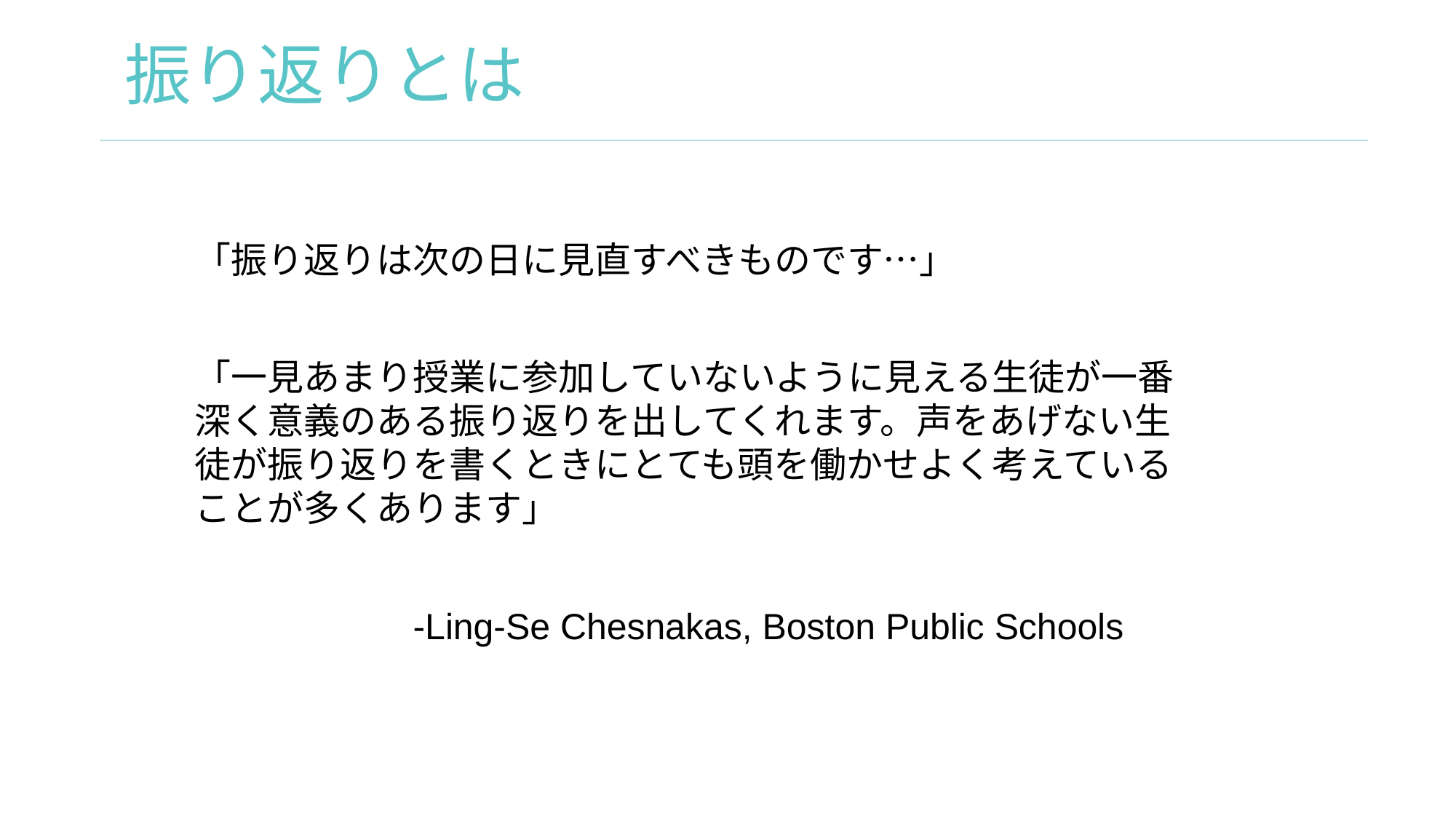

# 振り返りとは
「振り返りは次の日に見直すべきものです…」

「一見あまり授業に参加していないように見える生徒が一番深く意義のある振り返りを出してくれます。声をあげない生徒が振り返りを書くときにとても頭を働かせよく考えていることが多くあります」

		-Ling-Se Chesnakas, Boston Public Schools